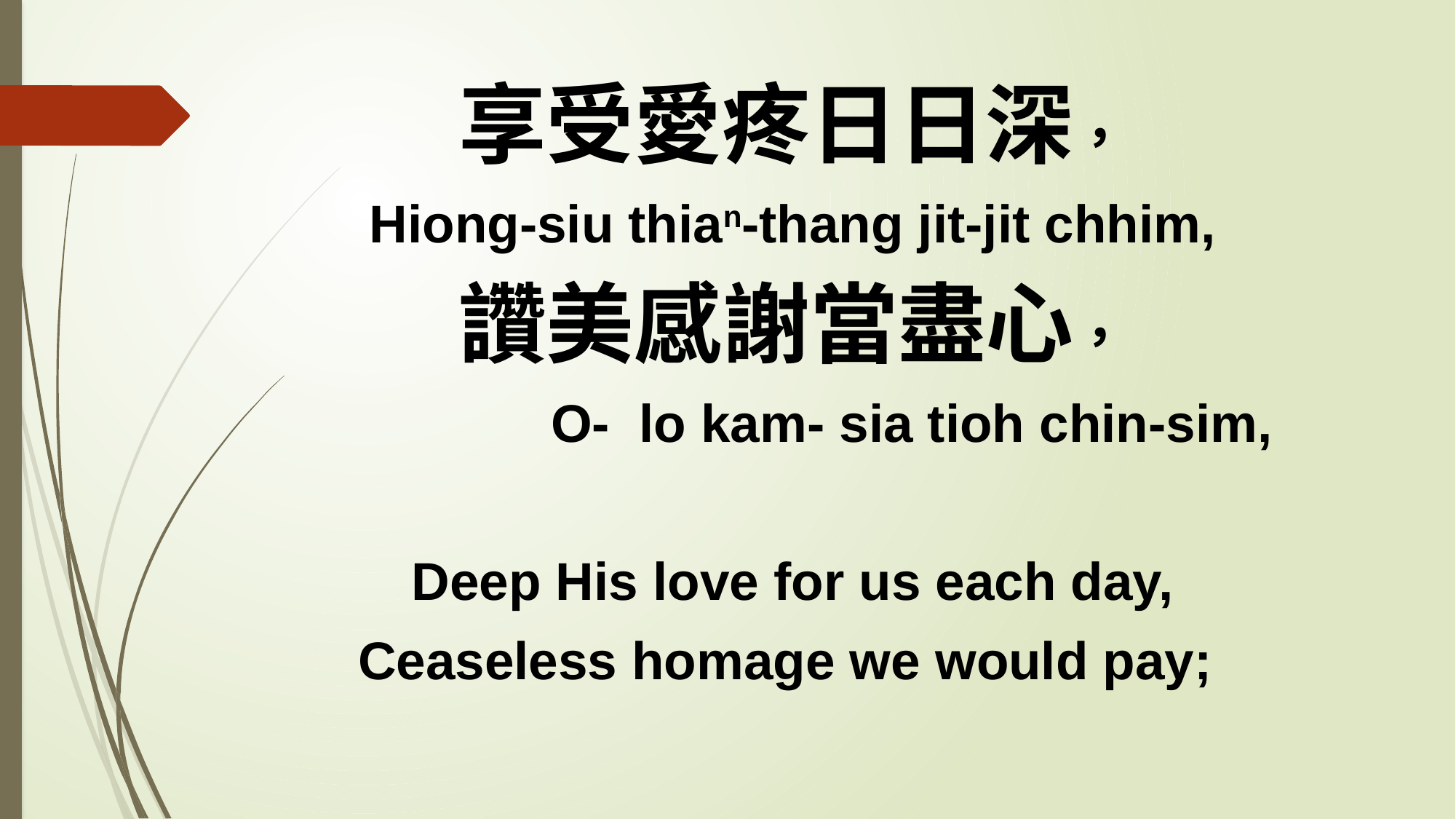

享受愛疼日日深，
Hiong-siu thian-thang jit-jit chhim,
讚美感謝當盡心，
                     O-  lo kam- sia tioh chin-sim,

Deep His love for us each day,
Ceaseless homage we would pay;